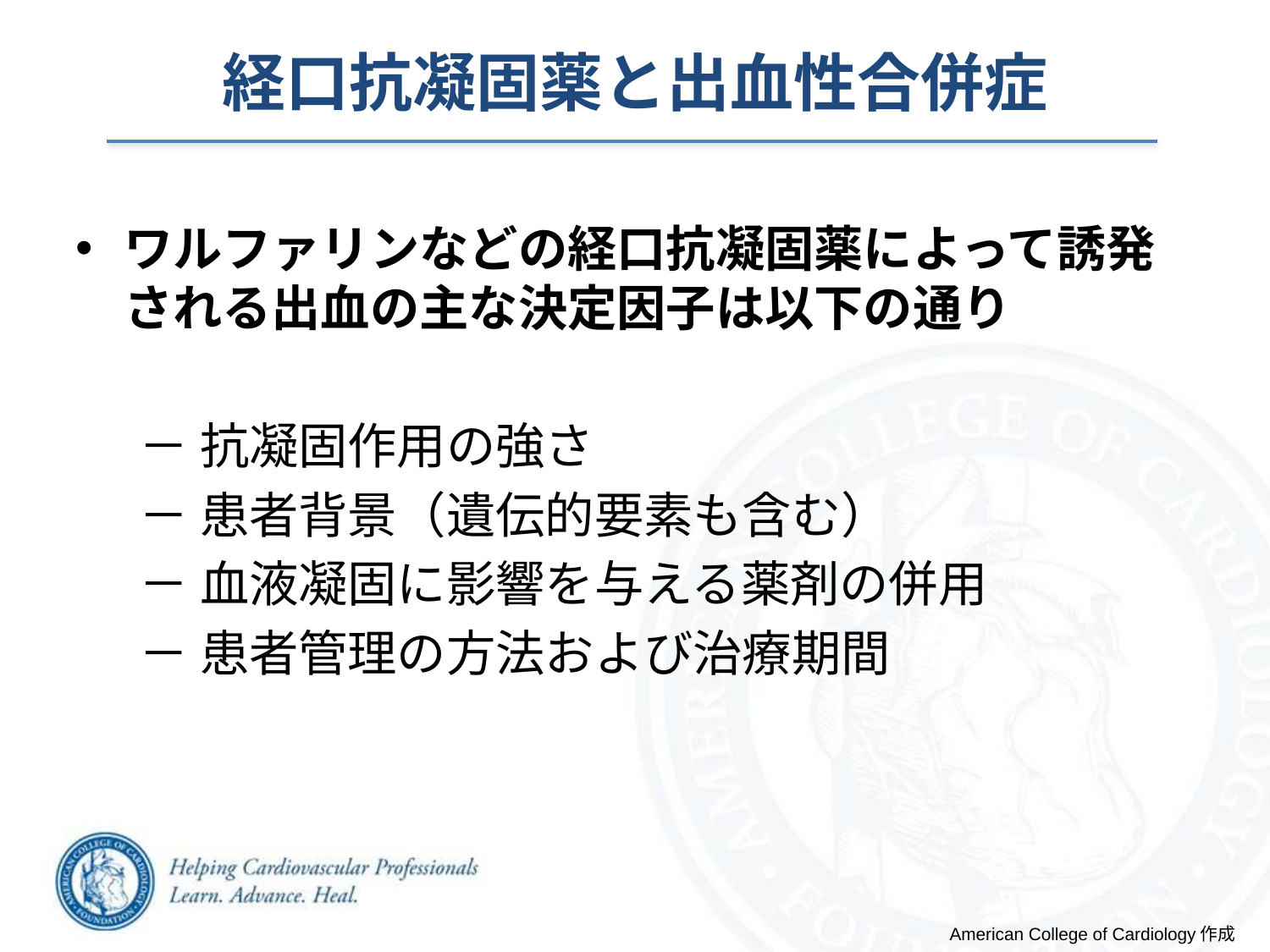

# 経口抗凝固薬と出血性合併症
ワルファリンなどの経口抗凝固薬によって誘発される出血の主な決定因子は以下の通り

－ 抗凝固作用の強さ
－ 患者背景（遺伝的要素も含む）
－ 血液凝固に影響を与える薬剤の併用
－ 患者管理の方法および治療期間
American College of Cardiology作成